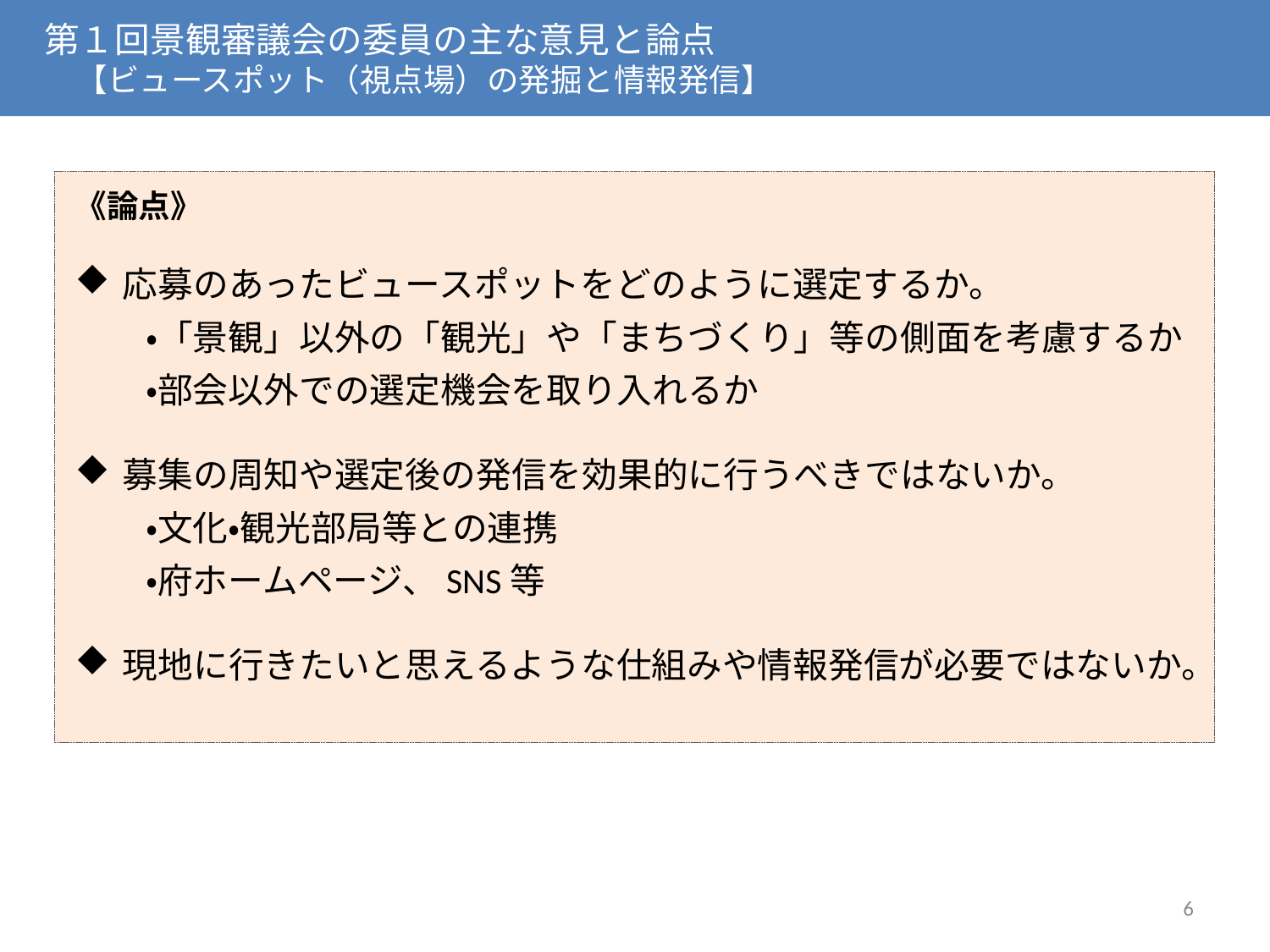

第１回景観審議会の委員の主な意見と論点
　　【ビュースポット（視点場）の発掘と情報発信】
《論点》

応募のあったビュースポットをどのように選定するか。
　　・「景観」以外の「観光」や「まちづくり」等の側面を考慮するか
　　・部会以外での選定機会を取り入れるか

募集の周知や選定後の発信を効果的に行うべきではないか。
　　・文化・観光部局等との連携
　　・府ホームページ、SNS等

現地に行きたいと思えるような仕組みや情報発信が必要ではないか。

6